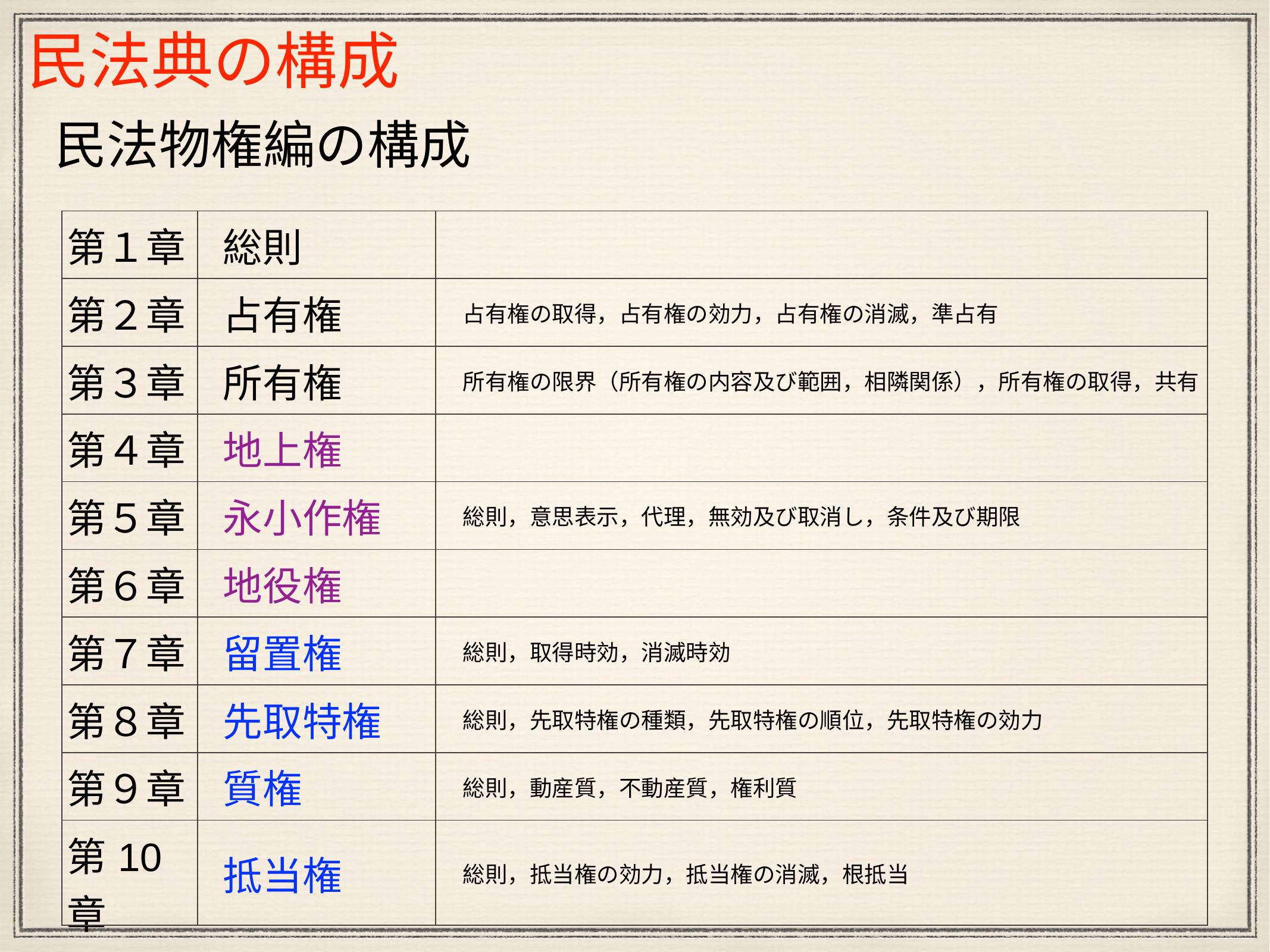

民法典の構成
民法物権編の構成
| 第１章 | 総則 |  |
| --- | --- | --- |
| 第２章 | 占有権 | 占有権の取得，占有権の効力，占有権の消滅，準占有 |
| 第３章 | 所有権 | 所有権の限界（所有権の内容及び範囲，相隣関係），所有権の取得，共有 |
| 第４章 | 地上権 |  |
| 第５章 | 永小作権 | 総則，意思表示，代理，無効及び取消し，条件及び期限 |
| 第６章 | 地役権 |  |
| 第７章 | 留置権 | 総則，取得時効，消滅時効 |
| 第８章 | 先取特権 | 総則，先取特権の種類，先取特権の順位，先取特権の効力 |
| 第９章 | 質権 | 総則，動産質，不動産質，権利質 |
| 第10章 | 抵当権 | 総則，抵当権の効力，抵当権の消滅，根抵当 |